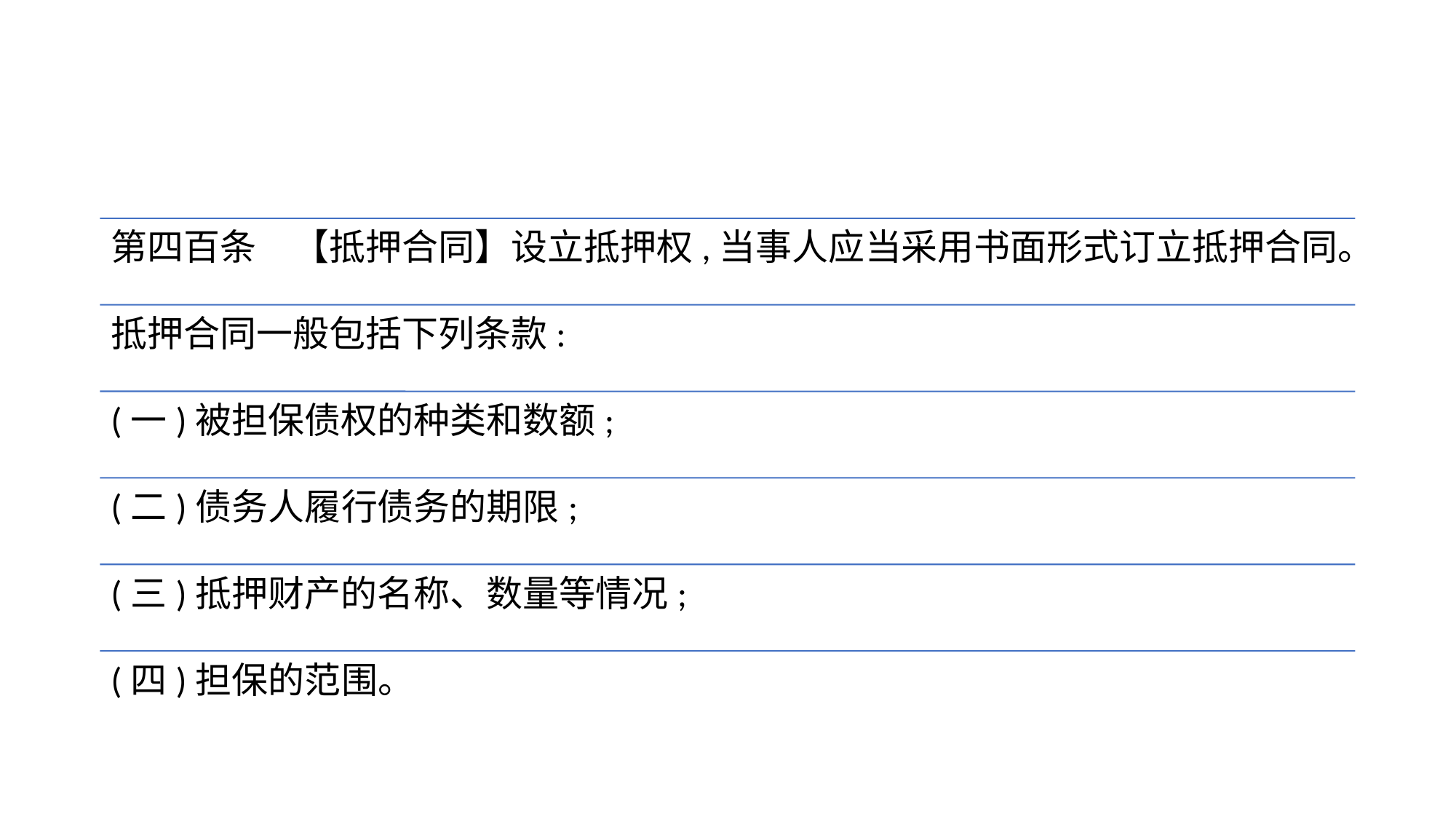

第四百条　【抵押合同】设立抵押权,当事人应当采用书面形式订立抵押合同。
抵押合同一般包括下列条款:
(一)被担保债权的种类和数额;
(二)债务人履行债务的期限;
(三)抵押财产的名称、数量等情况;
(四)担保的范围。